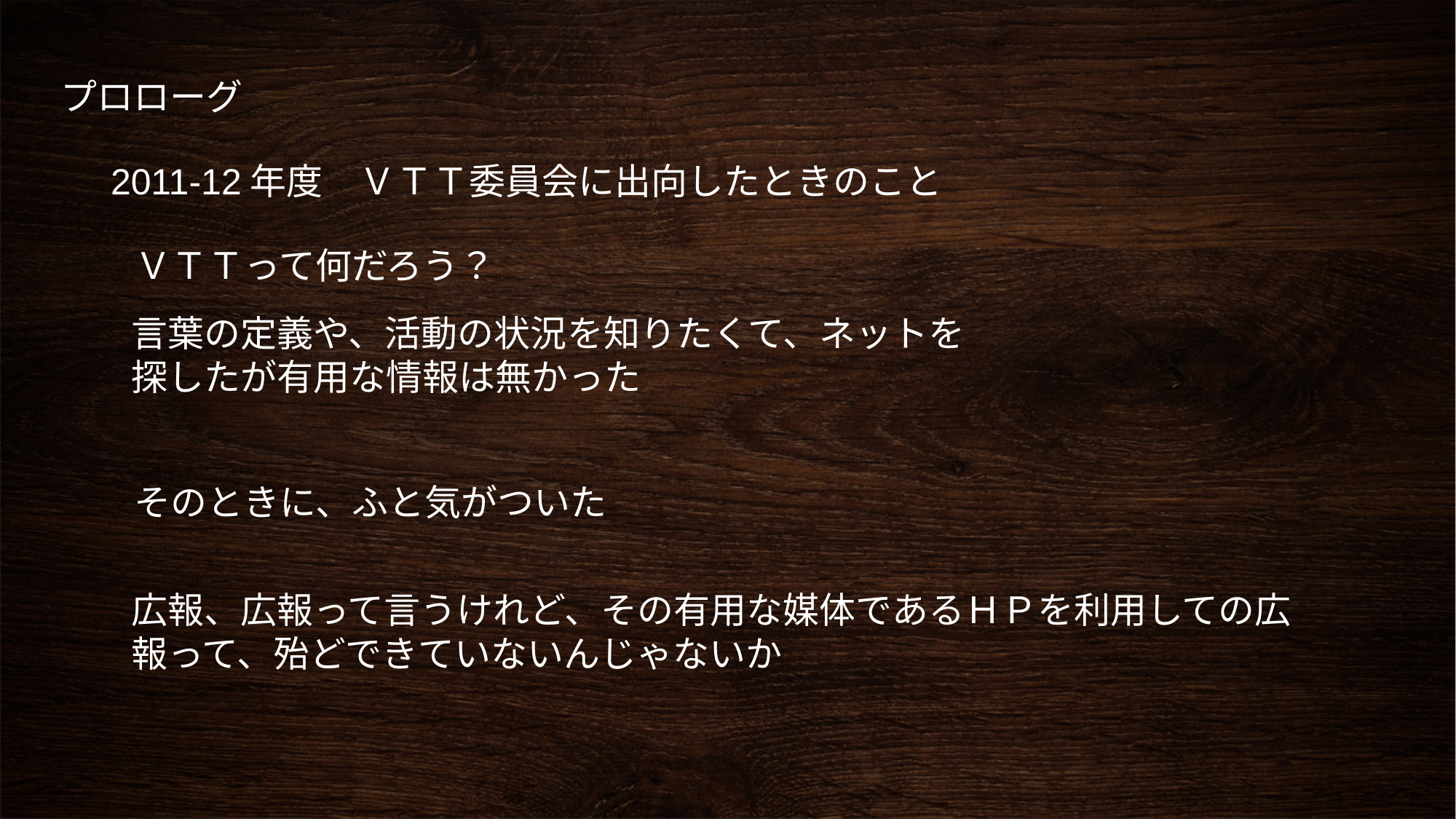

プロローグ
2011-12年度　ＶＴＴ委員会に出向したときのこと
ＶＴＴって何だろう？
言葉の定義や、活動の状況を知りたくて、ネットを探したが有用な情報は無かった
そのときに、ふと気がついた
広報、広報って言うけれど、その有用な媒体であるＨＰを利用しての広報って、殆どできていないんじゃないか